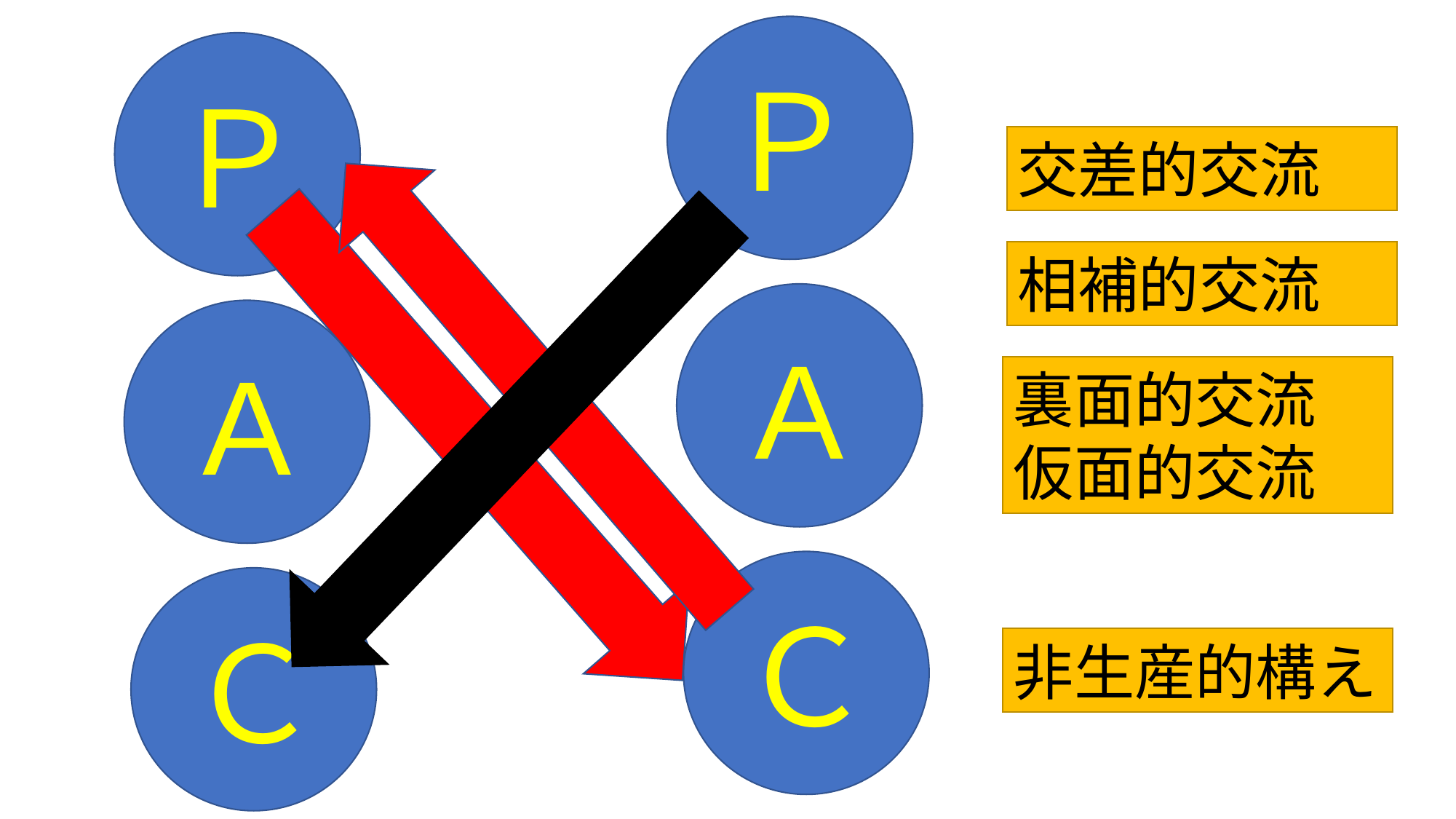

Ｐ
Ｐ

交差的交流

相補的交流
A
A
裏面的交流
仮面的交流
Ｃ
Ｃ
非生産的構え